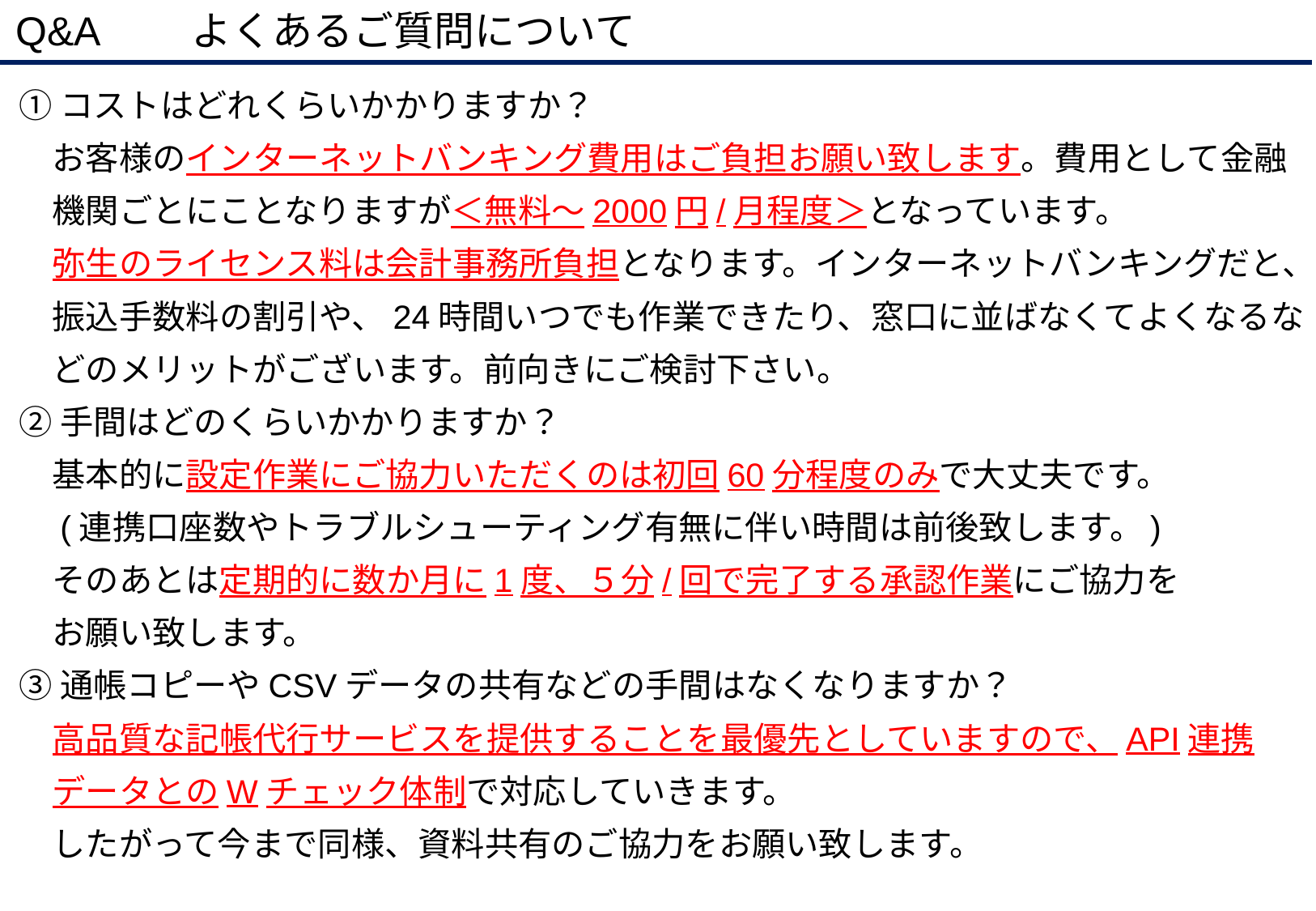

Q&A　　よくあるご質問について
①コストはどれくらいかかりますか？
　お客様のインターネットバンキング費用はご負担お願い致します。費用として金融
　機関ごとにことなりますが＜無料～2000円/月程度＞となっています。
　弥生のライセンス料は会計事務所負担となります。インターネットバンキングだと、
　振込手数料の割引や、24時間いつでも作業できたり、窓口に並ばなくてよくなるな
　どのメリットがございます。前向きにご検討下さい。
②手間はどのくらいかかりますか？
　基本的に設定作業にご協力いただくのは初回60分程度のみで大丈夫です。
　(連携口座数やトラブルシューティング有無に伴い時間は前後致します。)
　そのあとは定期的に数か月に1度、５分/回で完了する承認作業にご協力を
　お願い致します。
③通帳コピーやCSVデータの共有などの手間はなくなりますか？
　高品質な記帳代行サービスを提供することを最優先としていますので、API連携
　データとのWチェック体制で対応していきます。
　したがって今まで同様、資料共有のご協力をお願い致します。